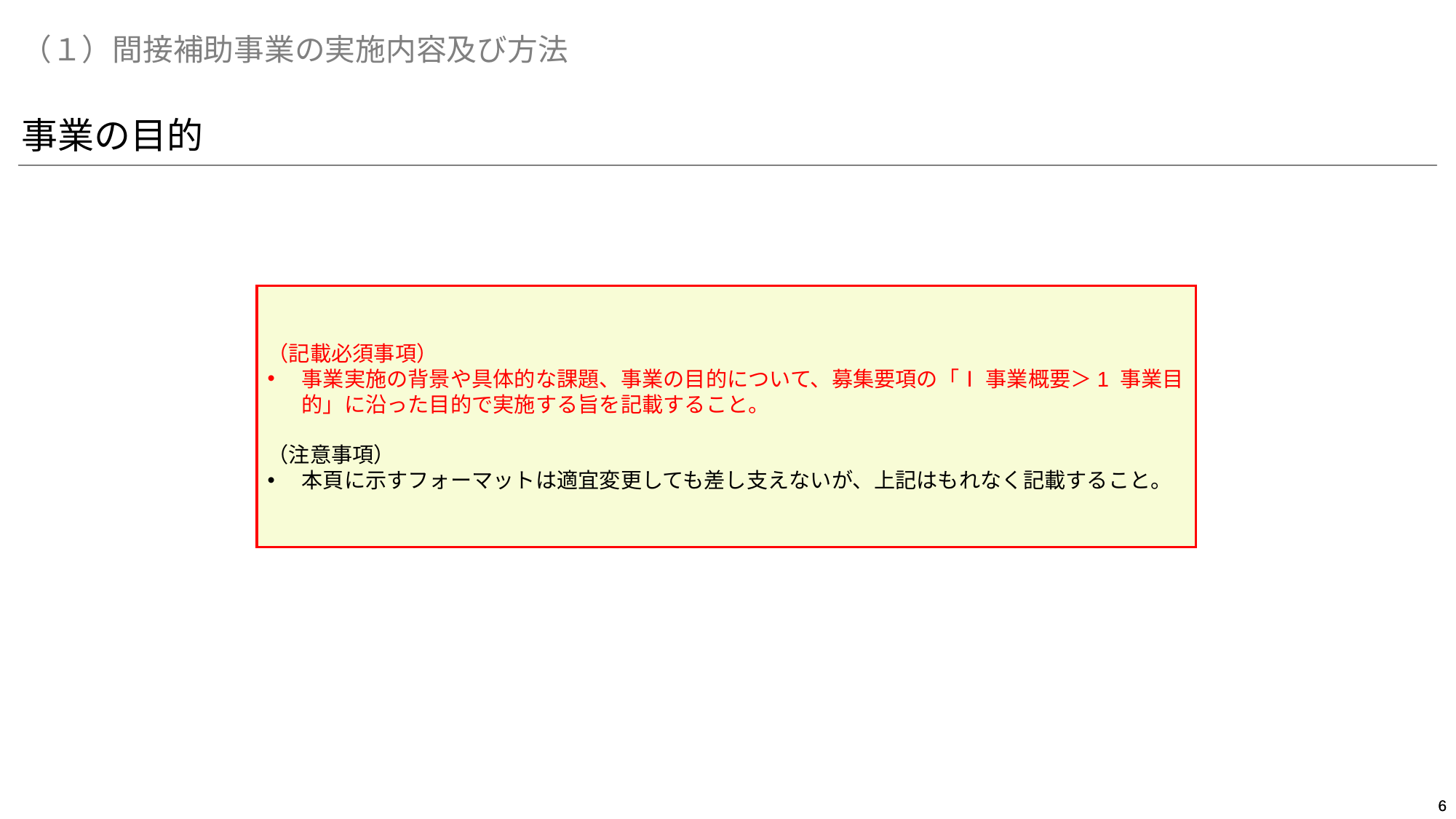

（１）間接補助事業の実施内容及び方法
事業の目的
（記載必須事項）
事業実施の背景や具体的な課題、事業の目的について、募集要項の「Ⅰ 事業概要＞1 事業目的」に沿った目的で実施する旨を記載すること。

（注意事項）
本頁に示すフォーマットは適宜変更しても差し支えないが、上記はもれなく記載すること。